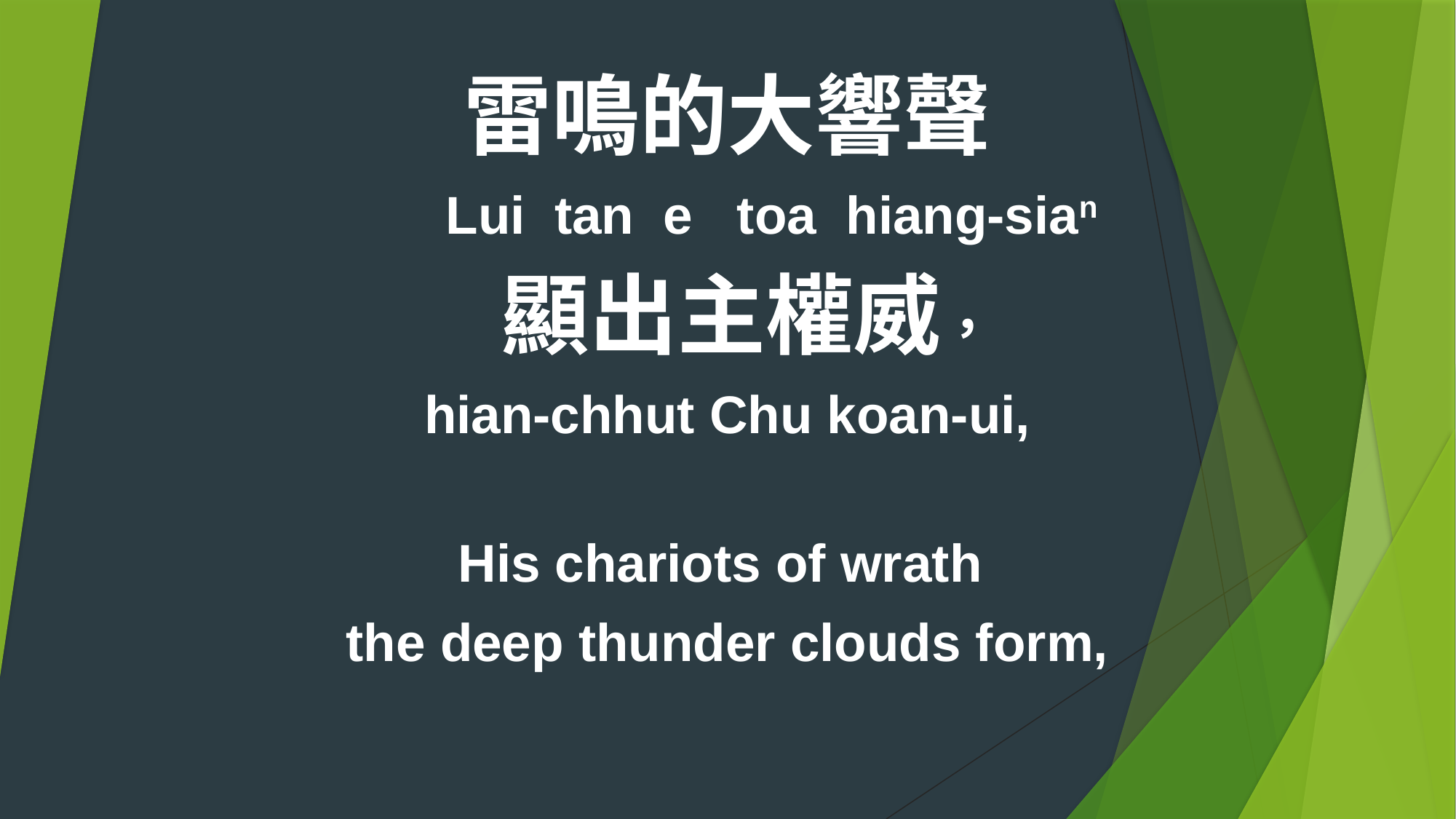

雷鳴的大響聲
      Lui  tan  e   toa  hiang-sian
 顯出主權威，
hian-chhut Chu koan-ui,

His chariots of wrath
the deep thunder clouds form,